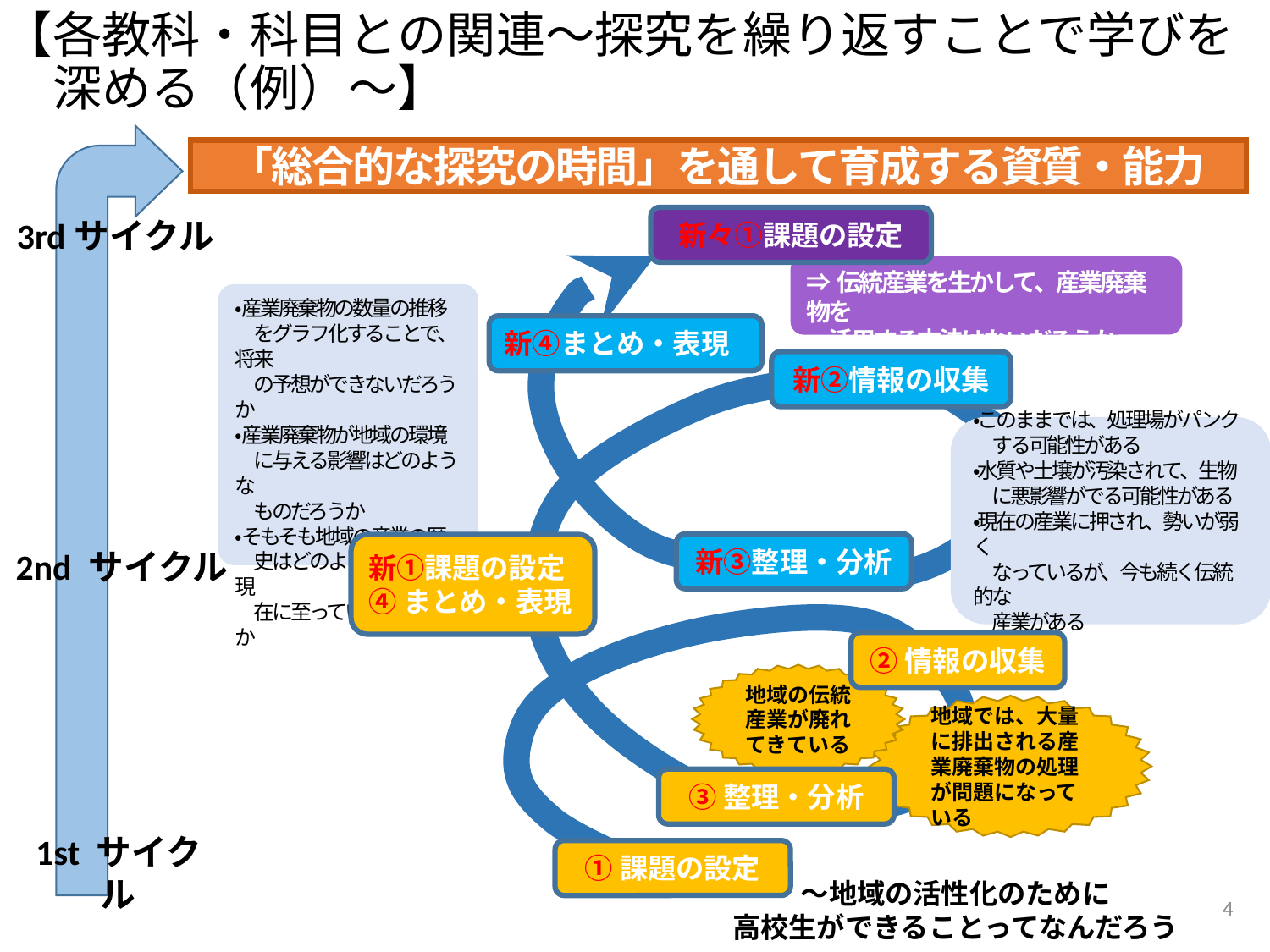

# 【各教科・科目との関連～探究を繰り返すことで学びを 　深める（例）～】

「総合的な探究の時間」を通して育成する資質・能力
新々①課題の設定
3rdサイクル

⇒伝統産業を生かして、産業廃棄物を
　活用する方法はないだろうか・・・・・・
・ 産業廃棄物の数量の推移
　をグラフ化することで、将来
　の予想ができないだろうか
・ 産業廃棄物が地域の環境
　に与える影響はどのような
　ものだろうか
・ そもそも地域の産業の歴
　史はどのように変化し、現
　在に至っているのだろうか
新④まとめ・表現
新②情報の収集
・このままでは、処理場がパンク
　する可能性がある
・水質や土壌が汚染されて、生物
　に悪影響がでる可能性がある
・現在の産業に押され、勢いが弱く
　なっているが、今も続く伝統的な
　産業がある
新③整理・分析
新①課題の設定
④まとめ・表現
2nd サイクル
②情報の収集
地域の伝統産業が廃れてきている
地域では、大量に排出される産業廃棄物の処理が問題になっている
③整理・分析
1st サイクル
①課題の設定
～地域の活性化のために
高校生ができることってなんだろう～
4